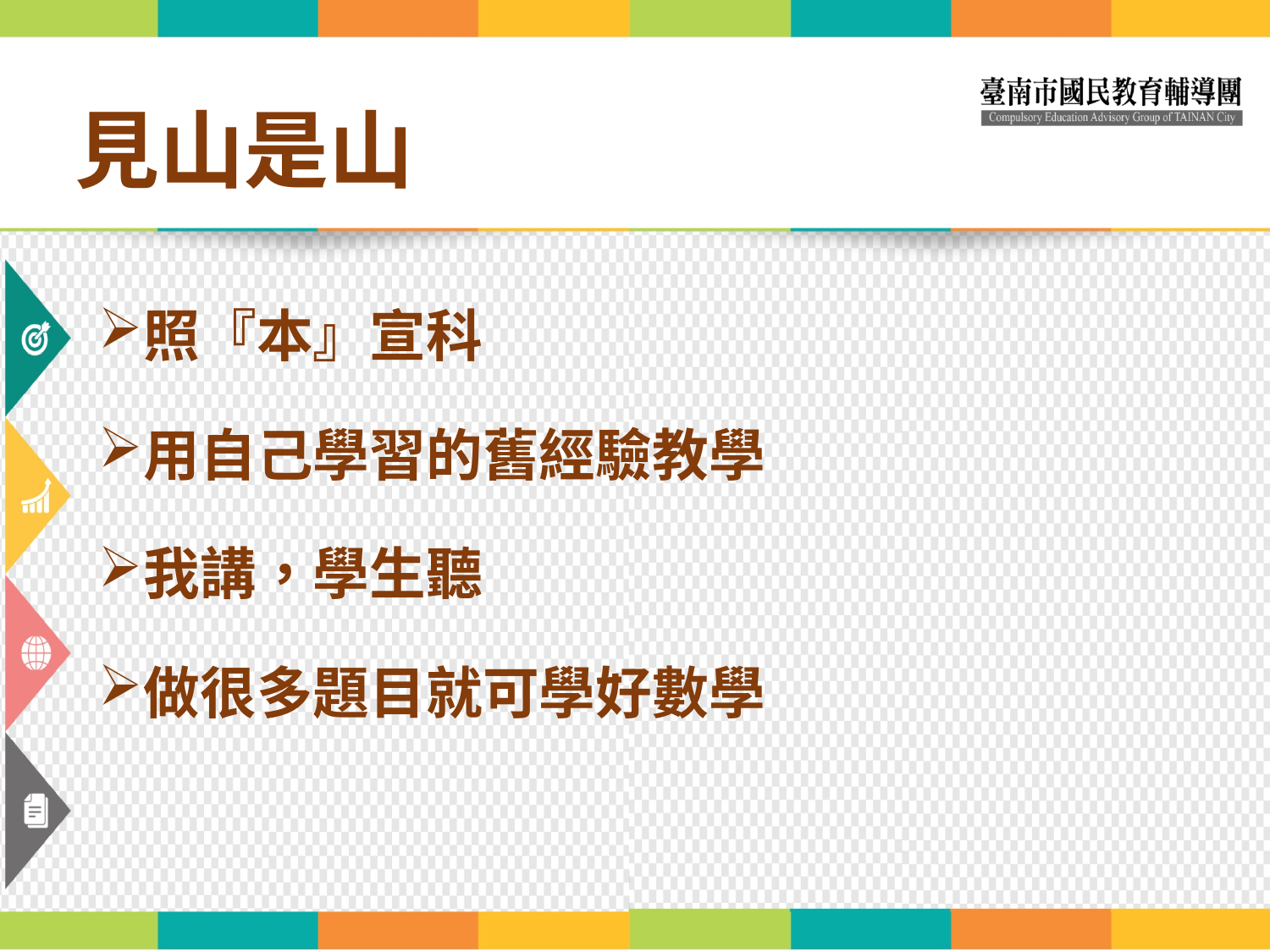

# 見山是山
照『本』宣科

用自己學習的舊經驗教學

我講，學生聽

做很多題目就可學好數學